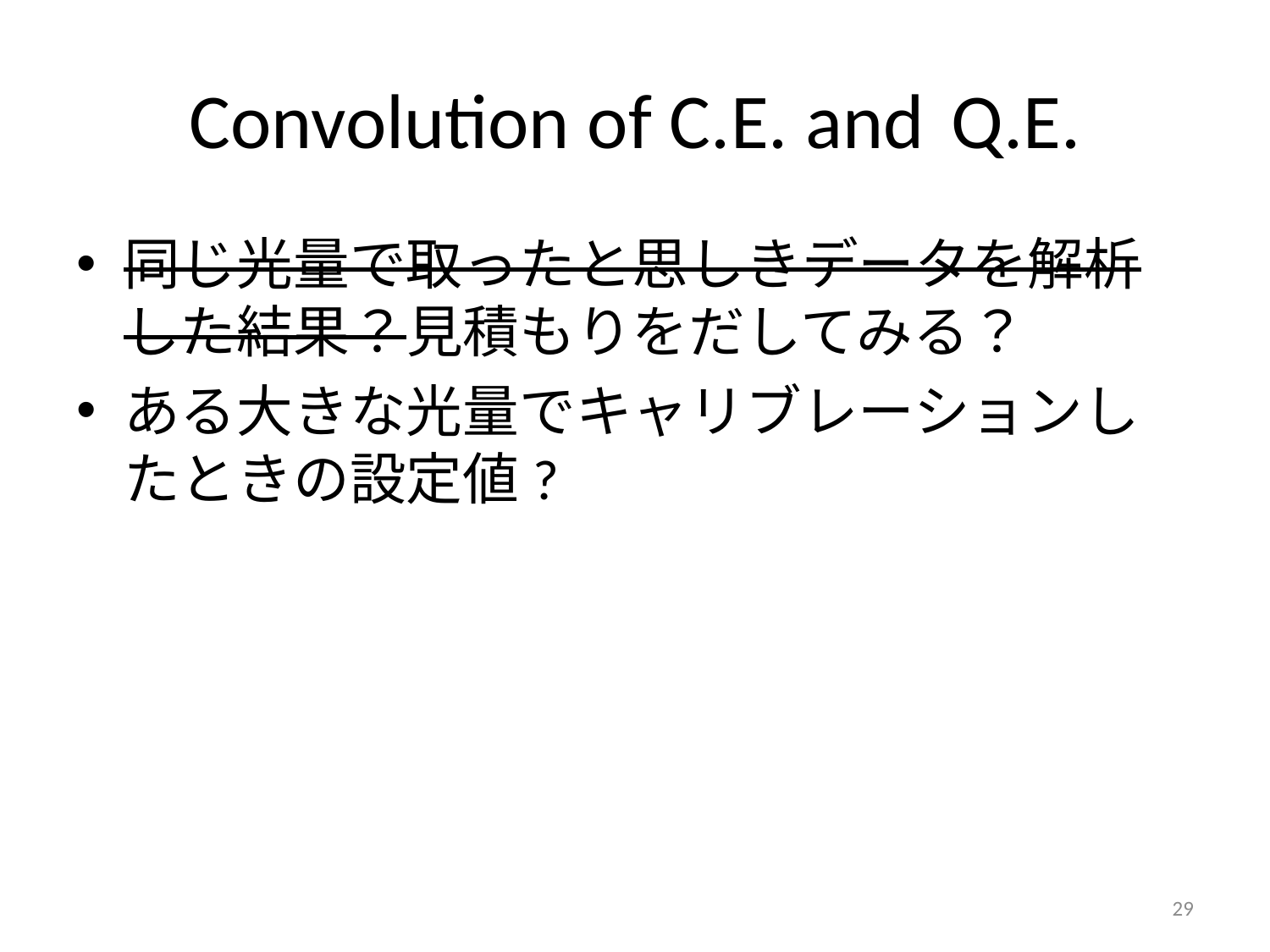

# Convolution of C.E. and 	Q.E.
同じ光量で取ったと思しきデータを解析した結果？見積もりをだしてみる？
ある大きな光量でキャリブレーションしたときの設定値?

29